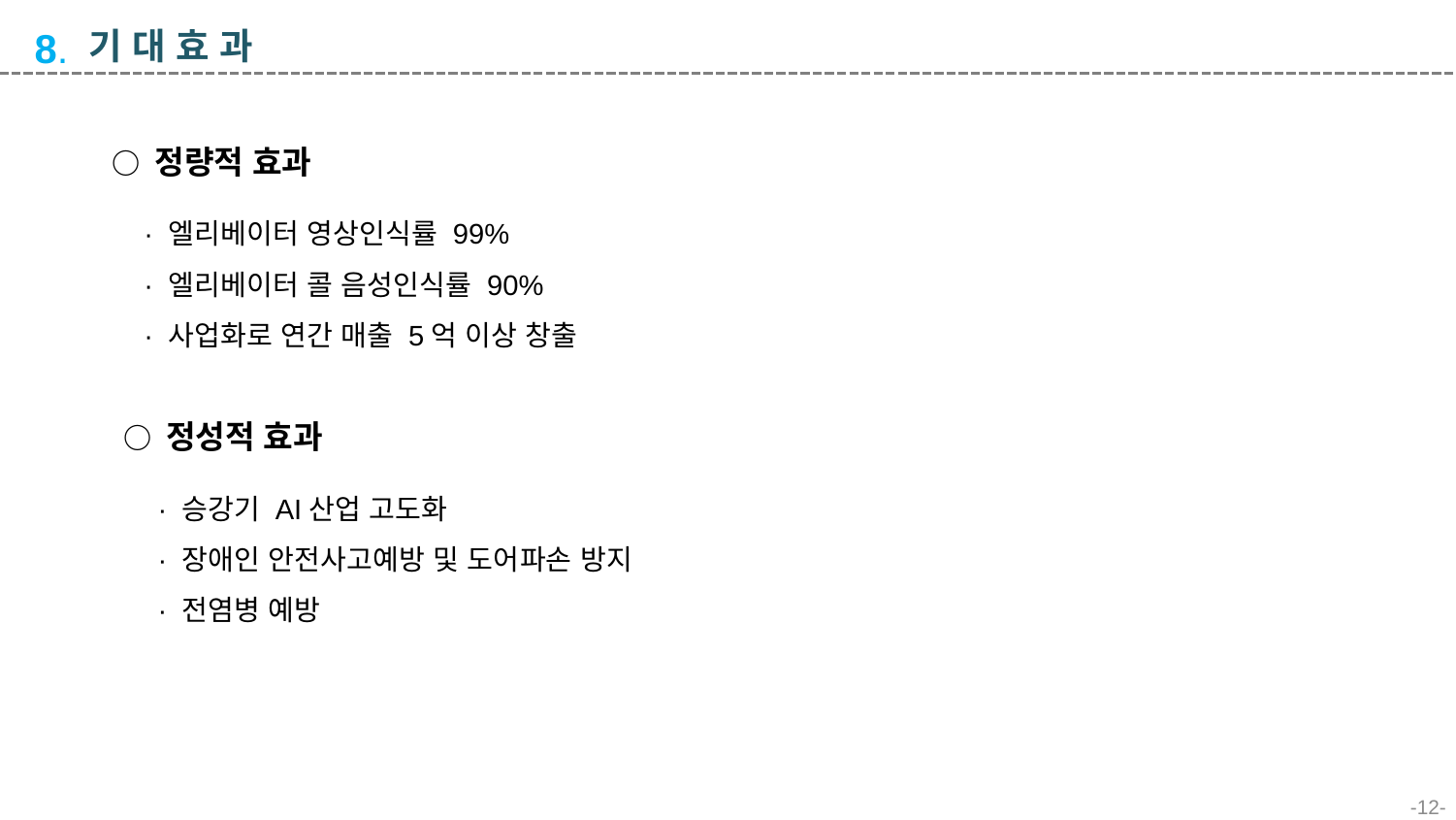

8.
기 대 효 과
○ 정량적 효과
    · 엘리베이터 영상인식률 99%
    · 엘리베이터 콜 음성인식률 90%
    · 사업화로 연간 매출 5억 이상 창출
○ 정성적 효과
· 승강기 AI산업 고도화
· 장애인 안전사고예방 및 도어파손 방지
· 전염병 예방
-12-